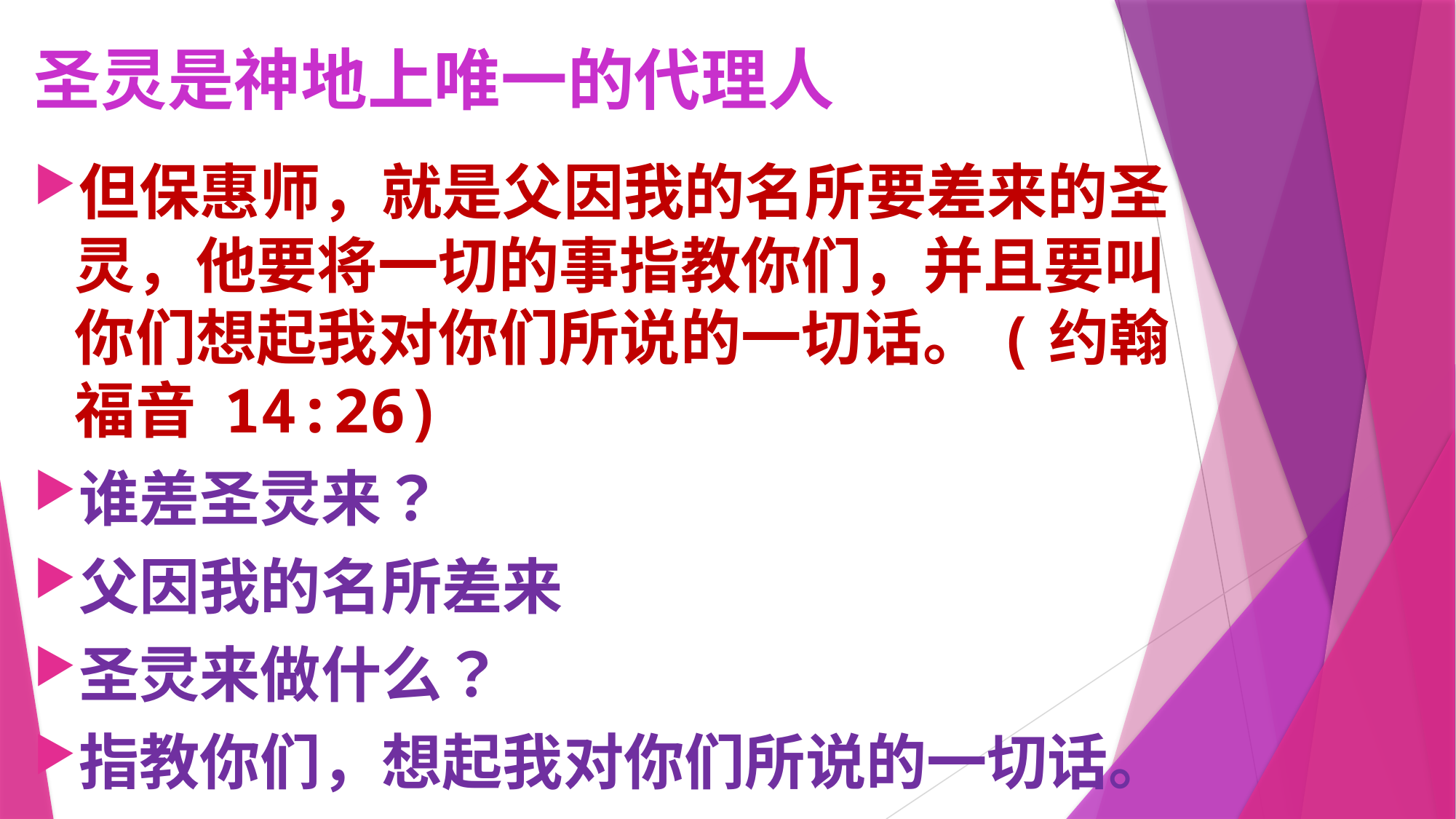

# 圣灵是神地上唯一的代理人
但保惠师，就是父因我的名所要差来的圣灵，他要将一切的事指教你们，并且要叫你们想起我对你们所说的一切话。(约翰福音 14:26)
谁差圣灵来？
父因我的名所差来
圣灵来做什么？
指教你们，想起我对你们所说的一切话。